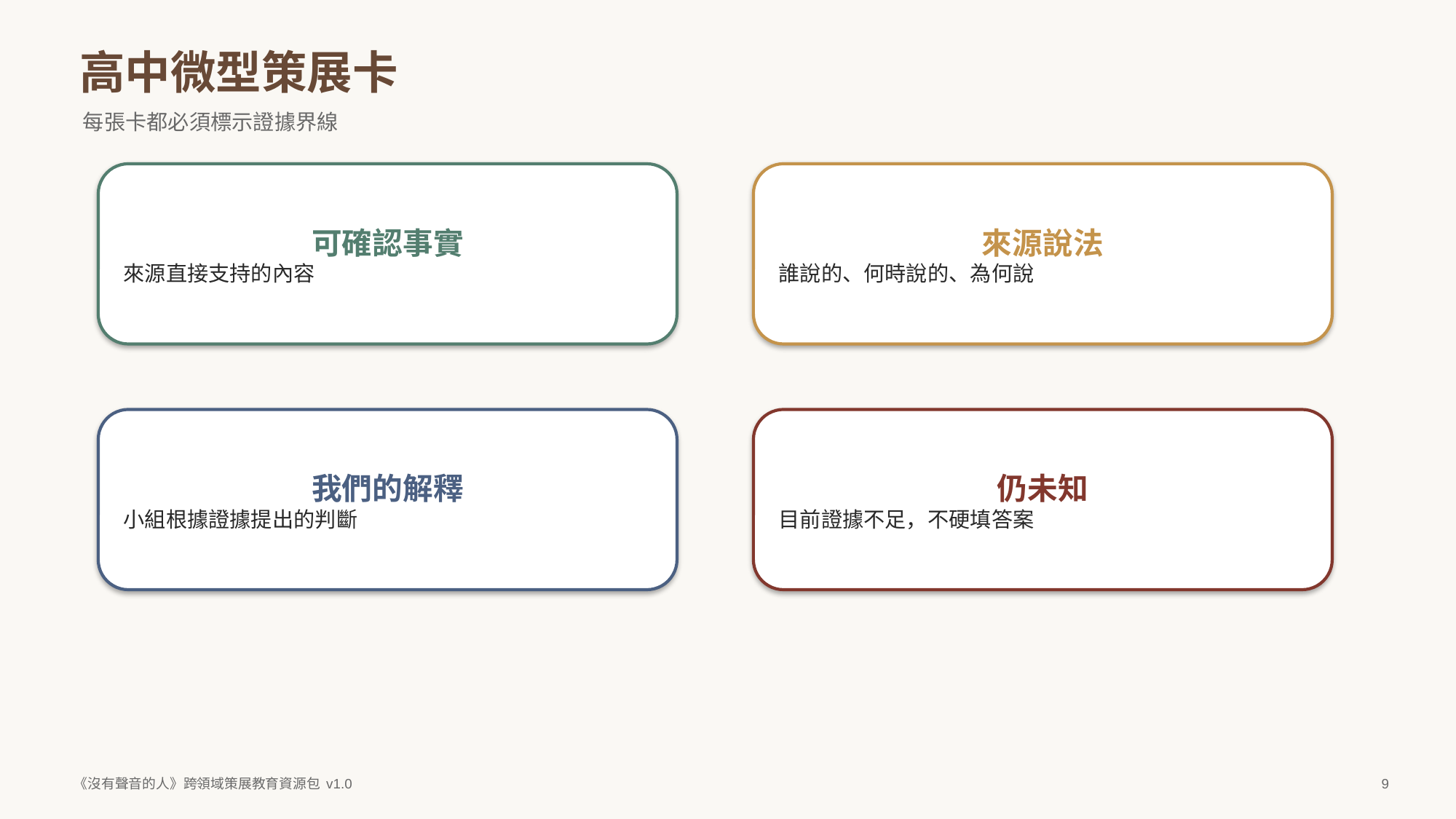

高中微型策展卡
每張卡都必須標示證據界線
可確認事實
來源直接支持的內容
來源說法
誰說的、何時說的、為何說
我們的解釋
小組根據證據提出的判斷
仍未知
目前證據不足，不硬填答案
《沒有聲音的人》跨領域策展教育資源包 v1.0
9